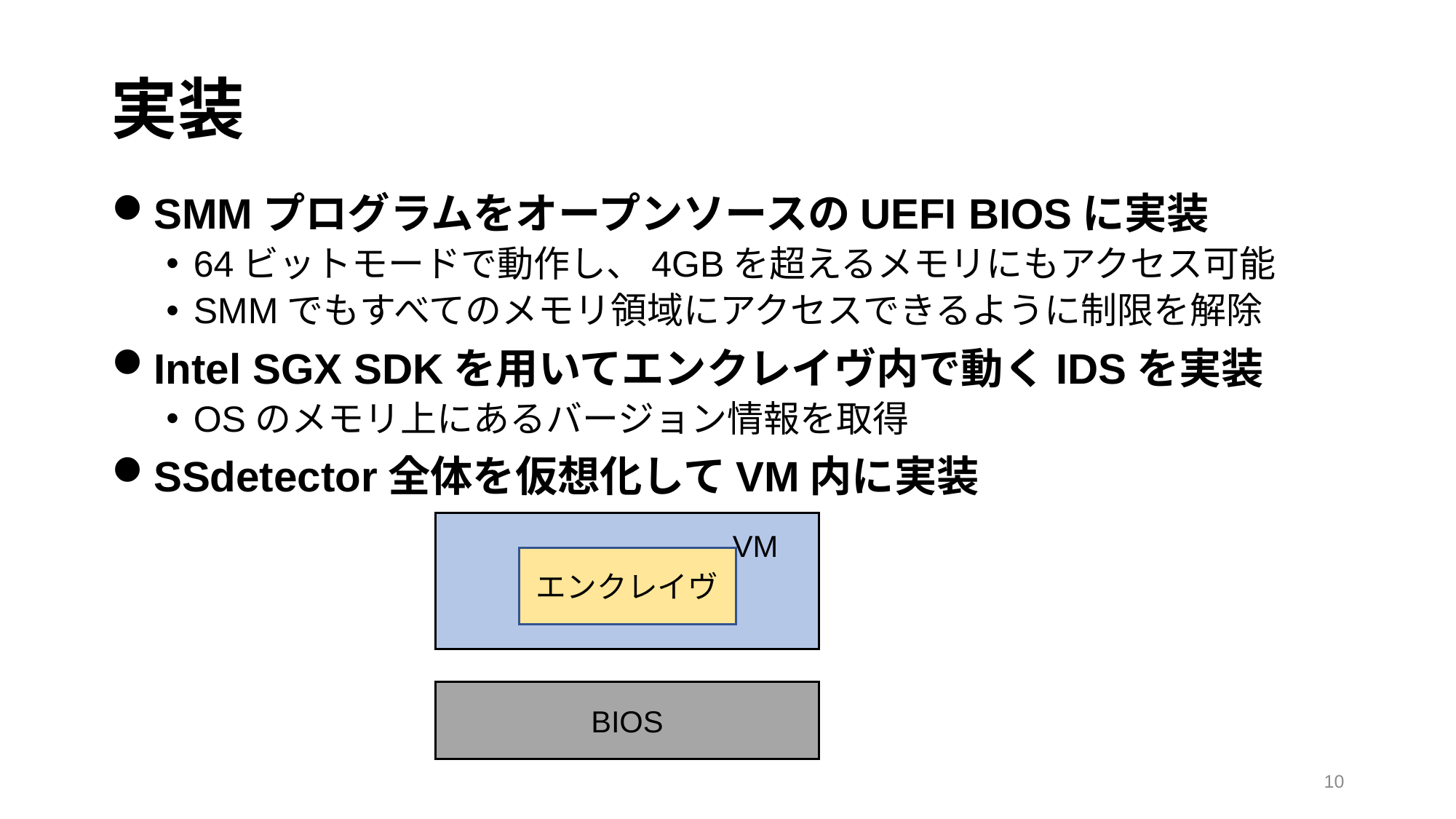

# 実装
SMMプログラムをオープンソースのUEFI BIOSに実装
64ビットモードで動作し、4GBを超えるメモリにもアクセス可能
SMMでもすべてのメモリ領域にアクセスできるように制限を解除
Intel SGX SDKを用いてエンクレイヴ内で動くIDSを実装
OSのメモリ上にあるバージョン情報を取得
SSdetector全体を仮想化してVM内に実装

VM
エンクレイヴ
BIOS
10